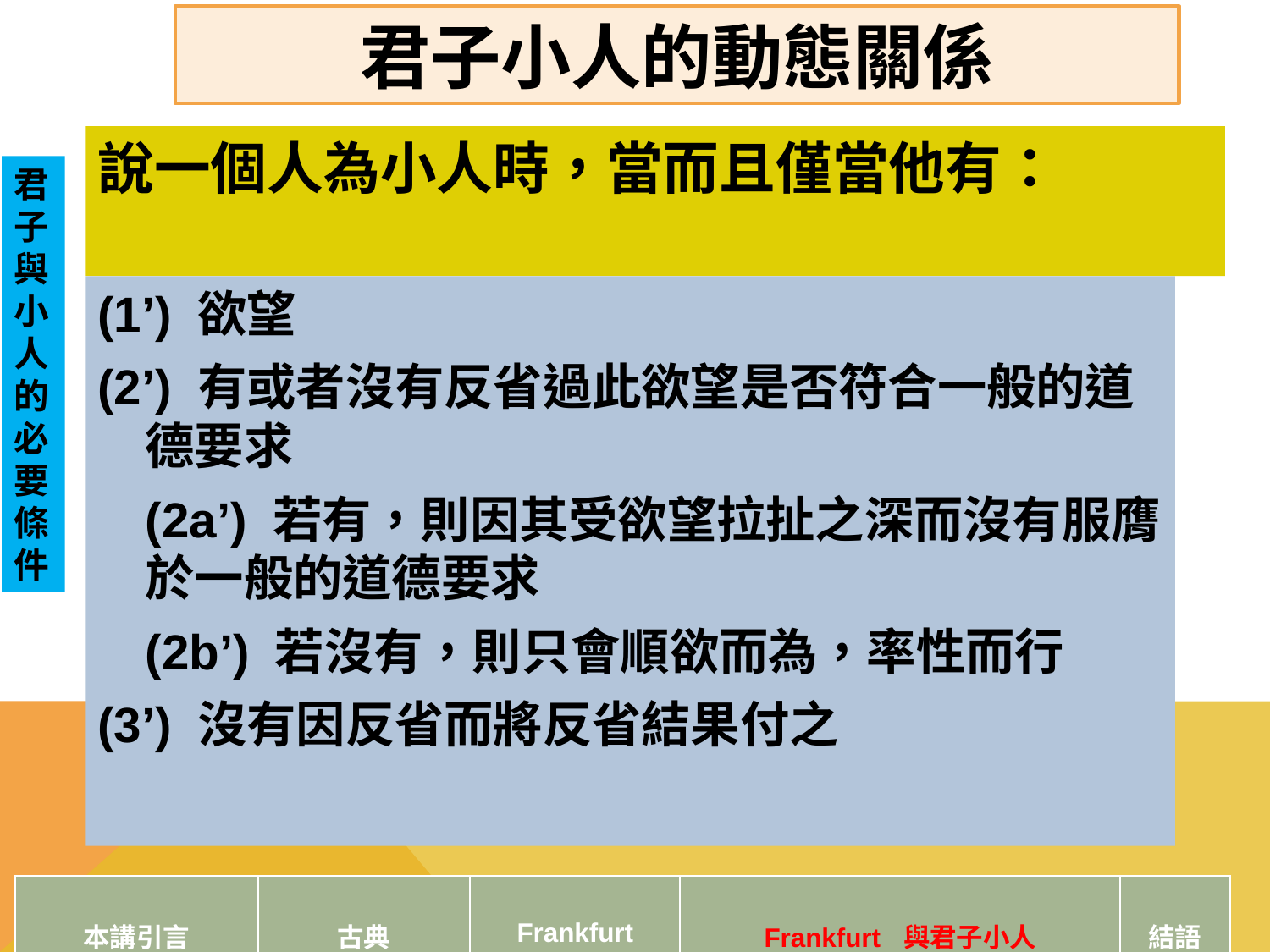

君子小人的動態關係
說一個人為小人時，當而且僅當他有：
君子與小人的必要條件
(1’) 欲望
(2’) 有或者沒有反省過此欲望是否符合一般的道德要求
	(2a’) 若有，則因其受欲望拉扯之深而沒有服膺於一般的道德要求
	(2b’) 若沒有，則只會順欲而為，率性而行
(3’) 沒有因反省而將反省結果付之

| 本講引言 | 古典 | Frankfurt | Frankfurt 與君子小人 | 結語 |
| --- | --- | --- | --- | --- |